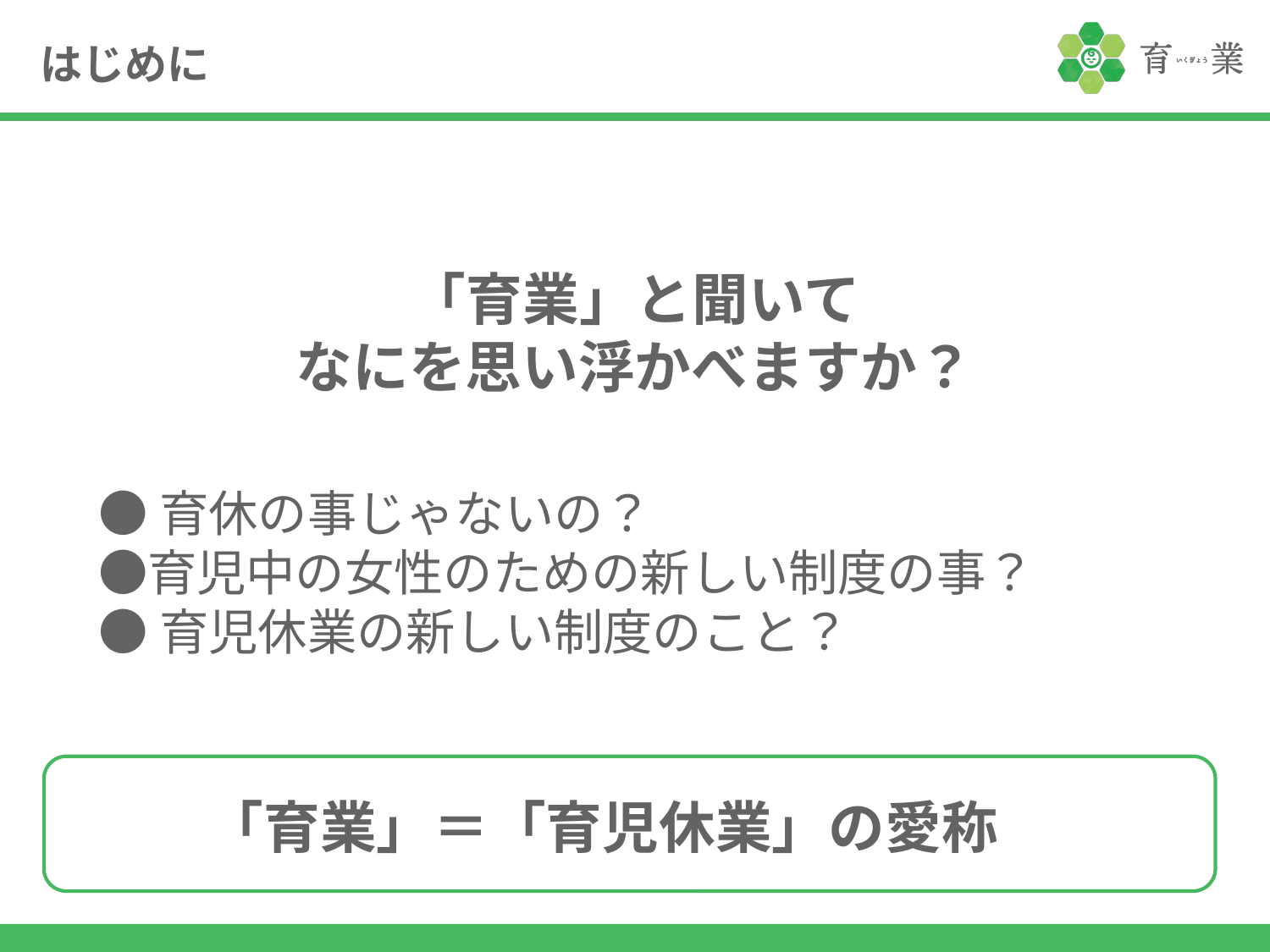

はじめに
「育業」と聞いて
なにを思い浮かべますか？
●育休の事じゃないの？
●育児中の女性のための新しい制度の事？
●育児休業の新しい制度のこと？

「育業」＝「育児休業」の愛称